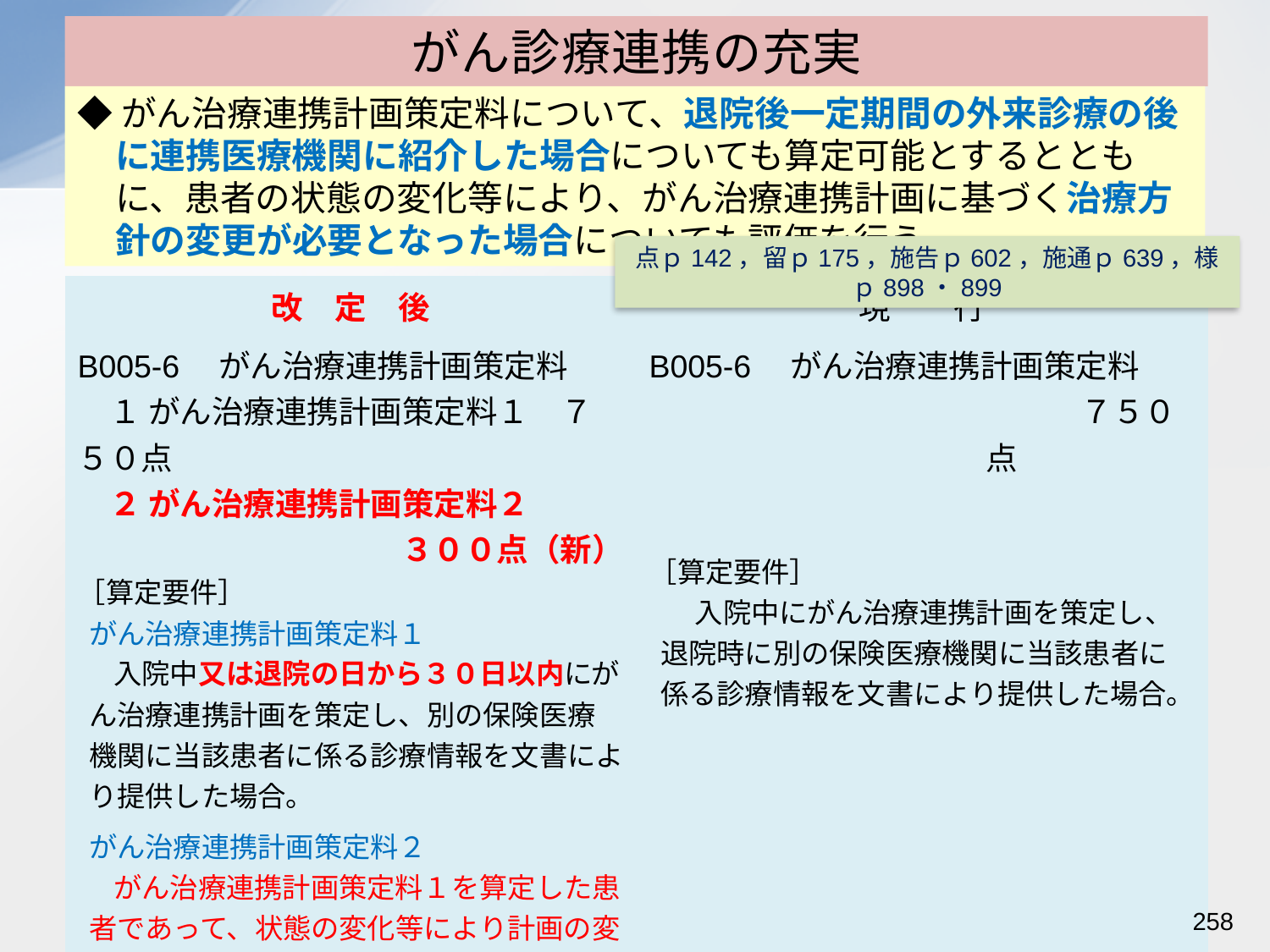

# がん診療連携の充実
◆がん治療連携計画策定料について、退院後一定期間の外来診療の後に連携医療機関に紹介した場合についても算定可能とするとともに、患者の状態の変化等により、がん治療連携計画に基づく治療方針の変更が必要となった場合についても評価を行う。
点ｐ142，留ｐ175，施告ｐ602，施通ｐ639，様ｐ898・899
| 改　定　後 | 現　　行 |
| --- | --- |
| B005-6　がん治療連携計画策定料 　１ がん治療連携計画策定料１　７５０点 　２ がん治療連携計画策定料２　 ３００点（新） ［算定要件］ がん治療連携計画策定料１ 入院中又は退院の日から３０日以内にがん治療連携計画を策定し、別の保険医療機関に当該患者に係る診療情報を文書により提供した場合。 がん治療連携計画策定料２ がん治療連携計画策定料１を算定した患者であって、状態の変化等により計画の変更が必要となり、連携医療機関から計画策定病院に紹介され、計画の変更を行った場合（がん治療連携指導料を算定した場合に限る）、月１回に限り算定する。 | B005-6　がん治療連携計画策定料 　　　７５０点 ［算定要件］ 　 入院中にがん治療連携計画を策定し、退院時に別の保険医療機関に当該患者に係る診療情報を文書により提供した場合。 |
258